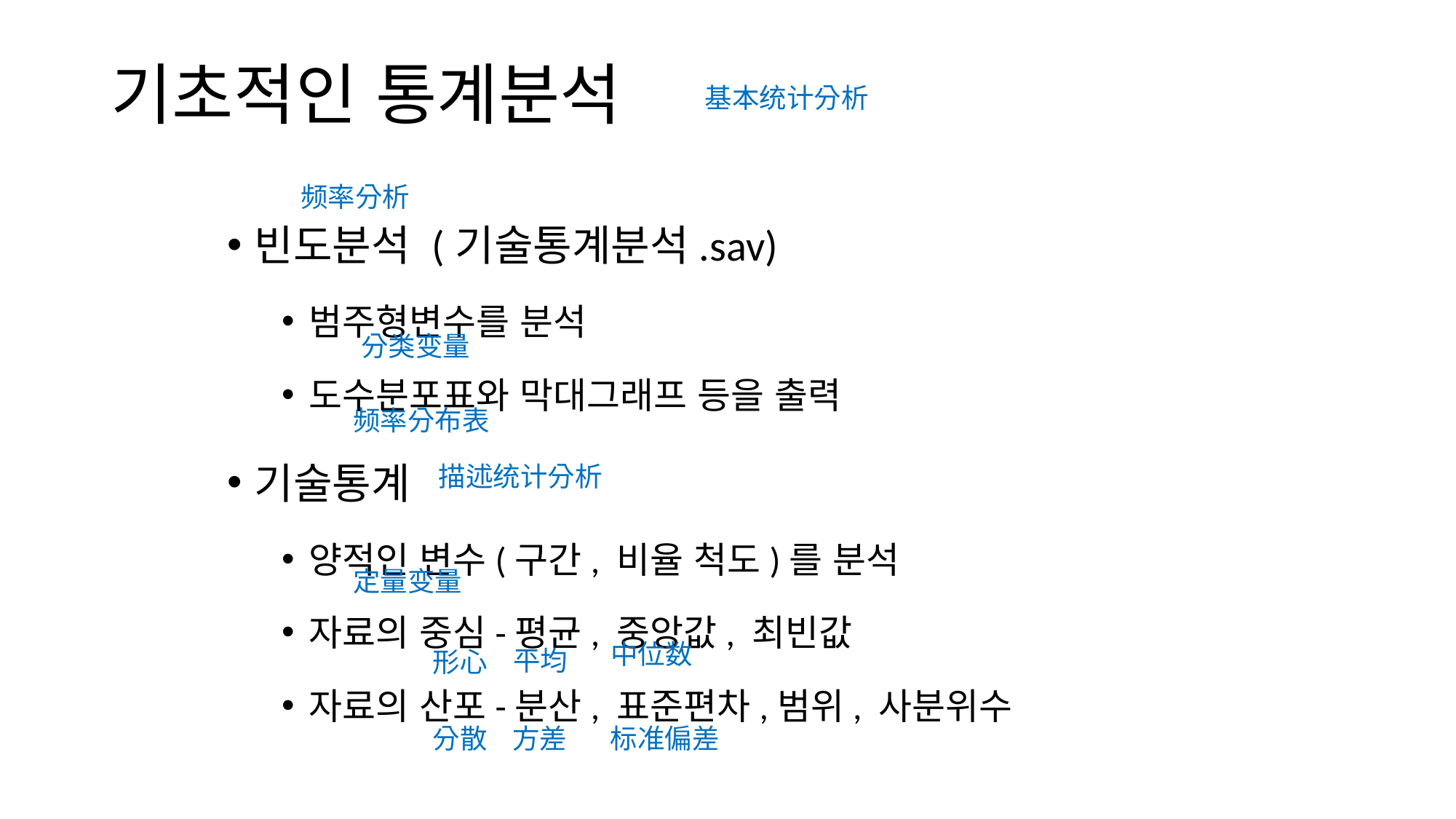

# 기초적인 통계분석
基本统计分析
频率分析
빈도분석 (기술통계분석.sav)
범주형변수를 분석
도수분포표와 막대그래프 등을 출력
기술통계
양적인 변수(구간, 비율 척도)를 분석
자료의 중심-평균, 중앙값, 최빈값
자료의 산포-분산, 표준편차,범위, 사분위수
分类变量
频率分布表
描述统计分析
定量变量
中位数
平均
形心
方差
标准偏差
分散